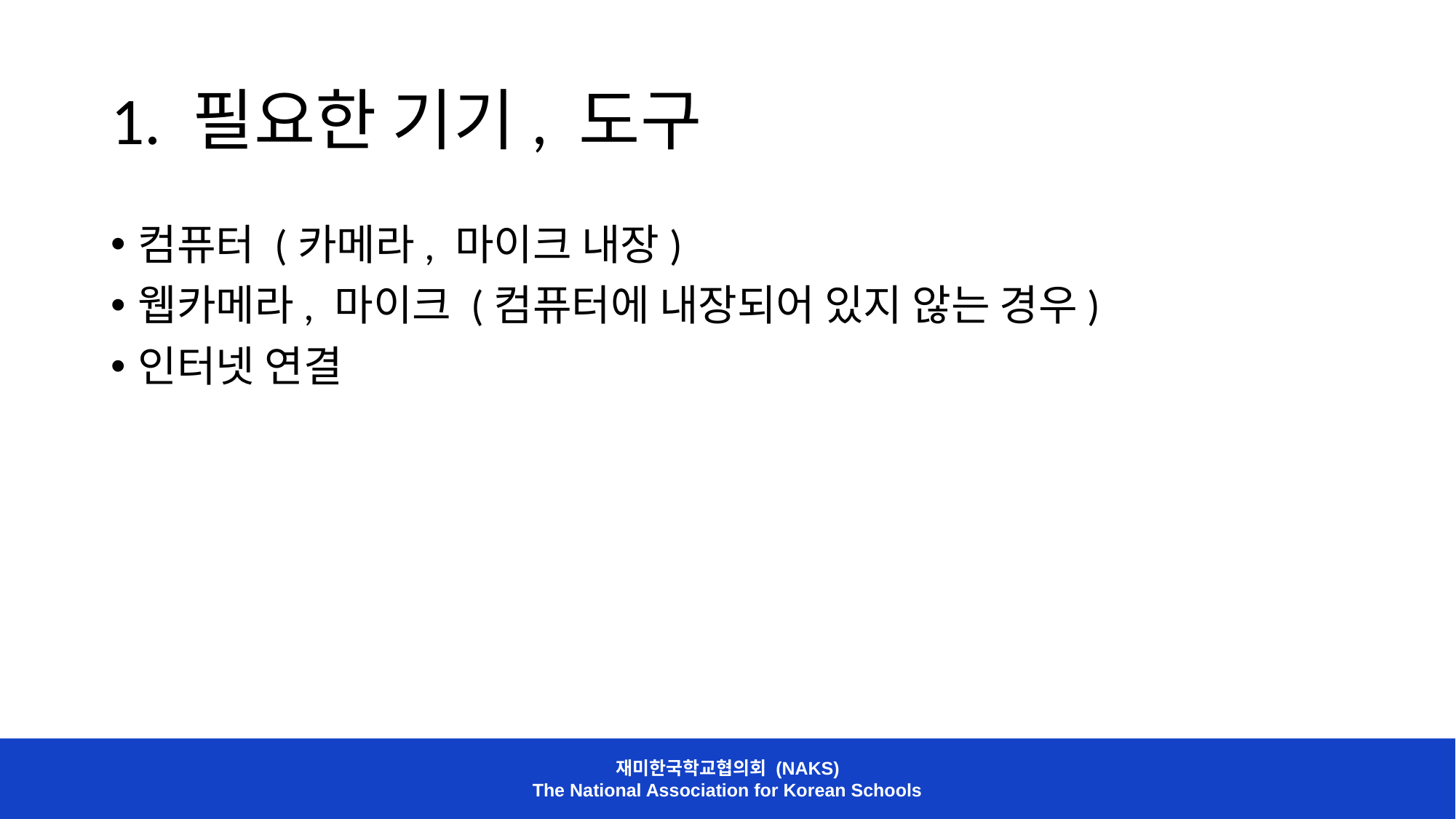

# 1. 필요한 기기, 도구
컴퓨터 (카메라, 마이크 내장)
웹카메라, 마이크 (컴퓨터에 내장되어 있지 않는 경우)
인터넷 연결

재미한국학교협의회 (NAKS)
The National Association for Korean Schools